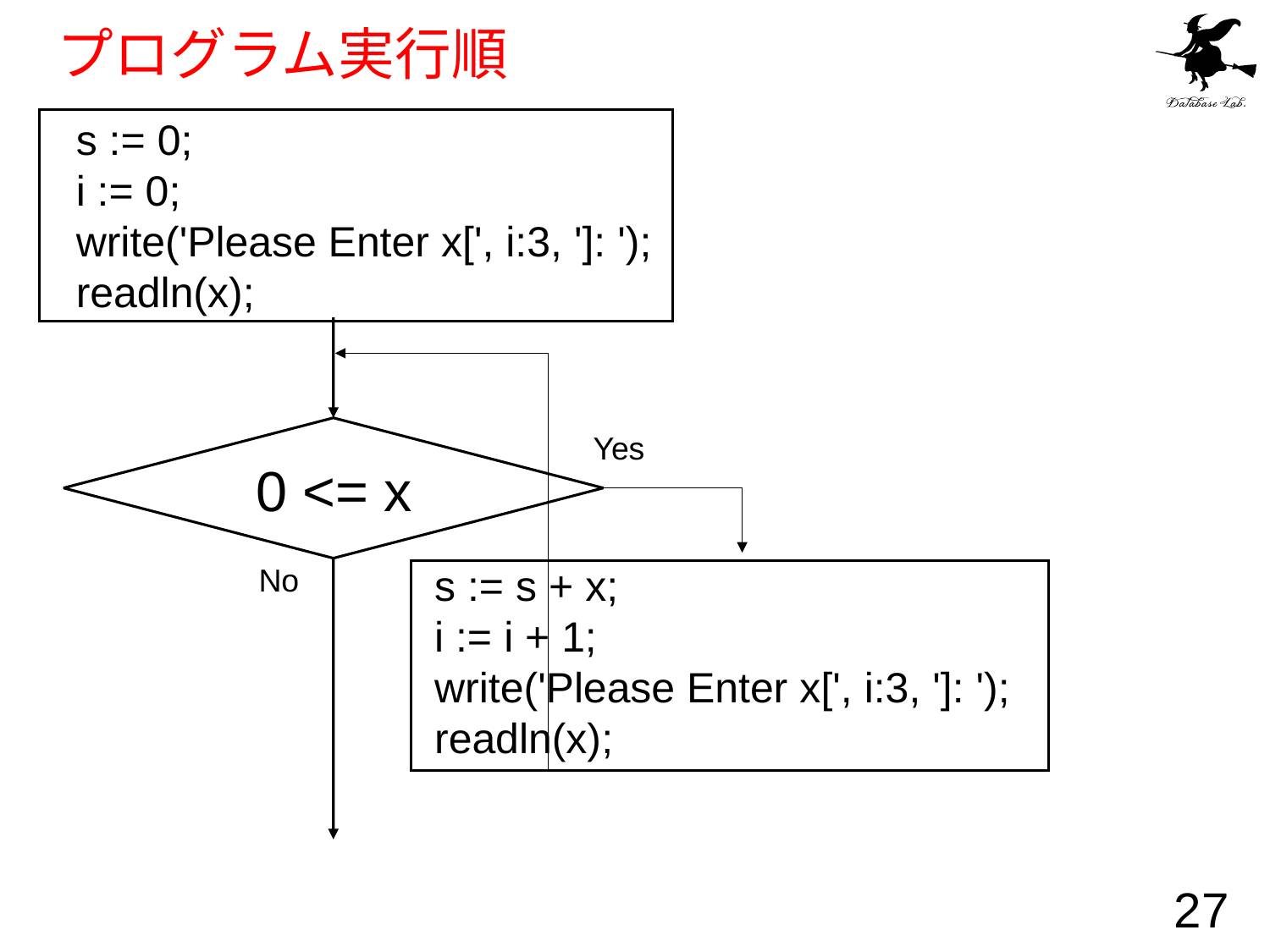

# プログラム実行順
s := 0;
i := 0;
write('Please Enter x[', i:3, ']: ');
readln(x);

Yes
0 <= x
s := s + x;
i := i + 1;
write('Please Enter x[', i:3, ']: ');
readln(x);
No

27